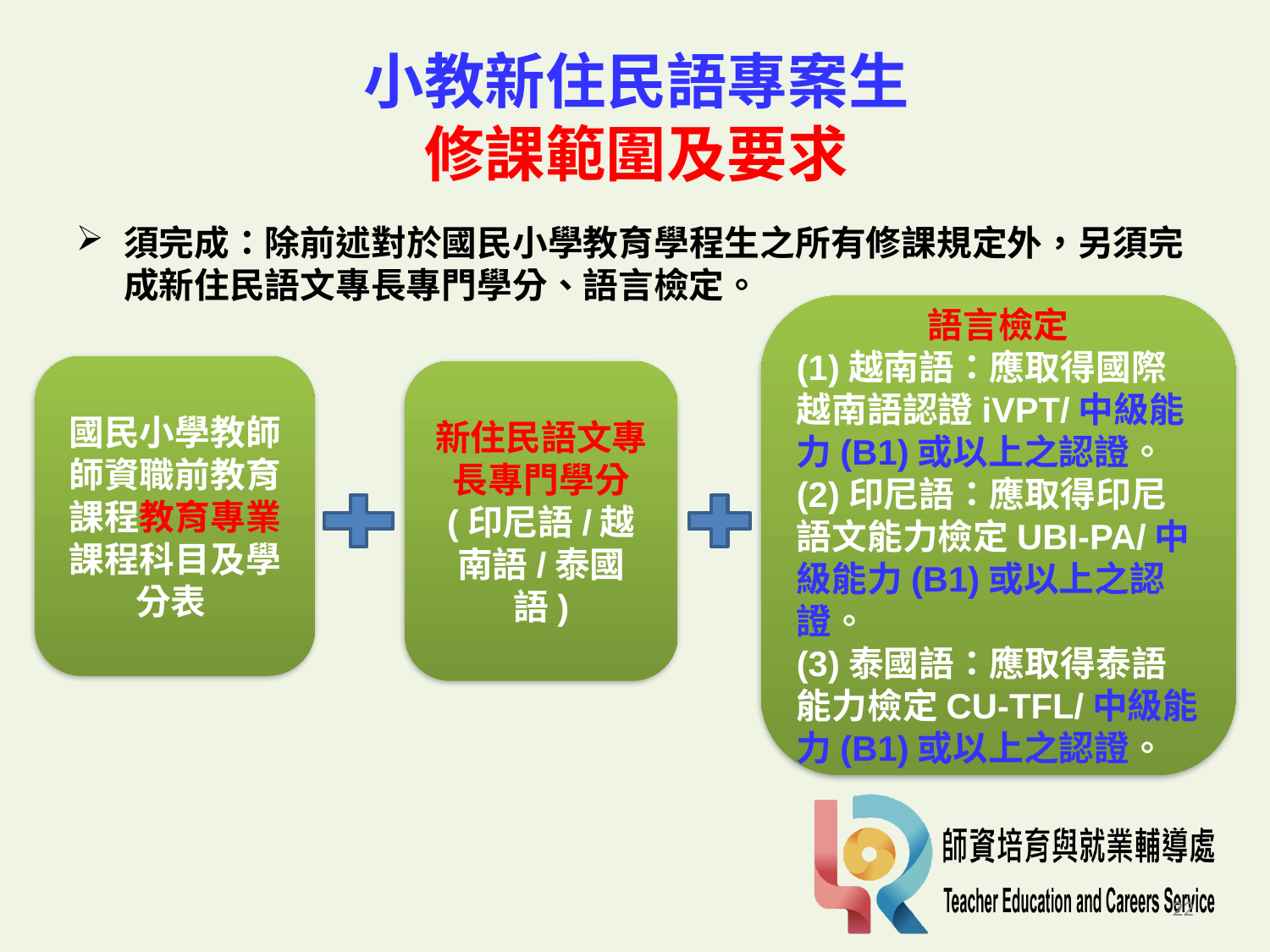

# 小教新住民語專案生 修課範圍及要求
須完成：除前述對於國民小學教育學程生之所有修課規定外，另須完成新住民語文專長專門學分、語言檢定。

語言檢定
(1)越南語：應取得國際越南語認證iVPT/中級能力(B1)或以上之認證。
(2)印尼語：應取得印尼語文能力檢定UBI-PA/中級能力(B1)或以上之認證。
(3)泰國語：應取得泰語能力檢定CU-TFL/中級能力(B1)或以上之認證。
國民小學教師師資職前教育課程教育專業課程科目及學分表
新住民語文專長專門學分
(印尼語/越南語/泰國語)

22